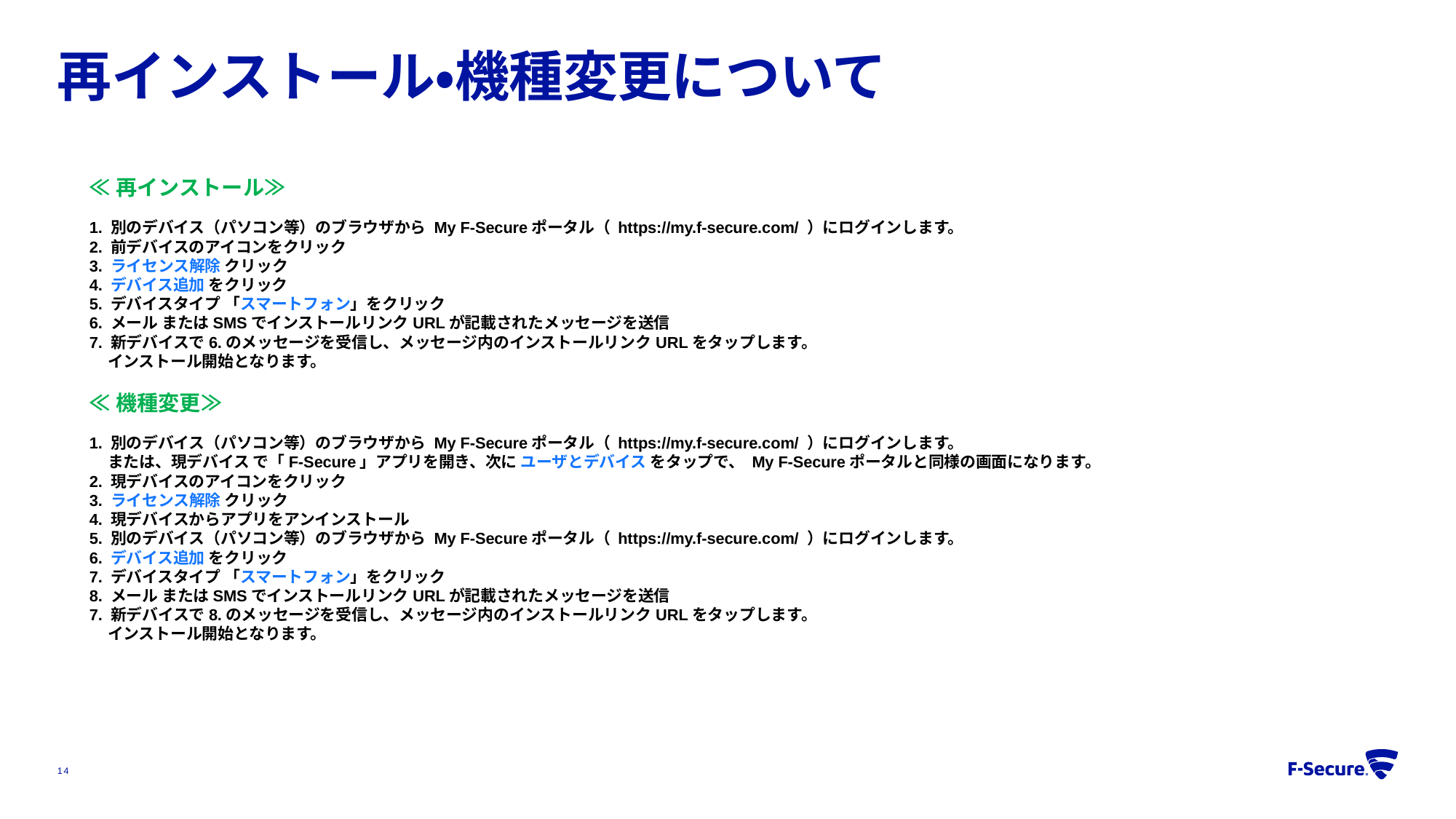

# 再インストール・機種変更について
≪再インストール≫

1. 別のデバイス（パソコン等）のブラウザから My F-Secureポータル（ https://my.f-secure.com/ ）にログインします。
2. 前デバイスのアイコンをクリック
3. ライセンス解除 クリック
4. デバイス追加 をクリック
5. デバイスタイプ 「スマートフォン」をクリック
6. メール またはSMSでインストールリンクURLが記載されたメッセージを送信
7. 新デバイスで6.のメッセージを受信し、メッセージ内のインストールリンクURLをタップします。
    インストール開始となります。

≪機種変更≫

1. 別のデバイス（パソコン等）のブラウザから My F-Secureポータル（ https://my.f-secure.com/ ）にログインします。
    または、現デバイス で「F-Secure」アプリを開き、次に ユーザとデバイス をタップで、 My F-Secureポータルと同様の画面になります。
2. 現デバイスのアイコンをクリック
3. ライセンス解除 クリック
4. 現デバイスからアプリをアンインストール
5. 別のデバイス（パソコン等）のブラウザから My F-Secureポータル（ https://my.f-secure.com/ ）にログインします。
6. デバイス追加 をクリック
7. デバイスタイプ 「スマートフォン」をクリック
8. メール またはSMSでインストールリンクURLが記載されたメッセージを送信
7. 新デバイスで8.のメッセージを受信し、メッセージ内のインストールリンクURLをタップします。
    インストール開始となります。

14